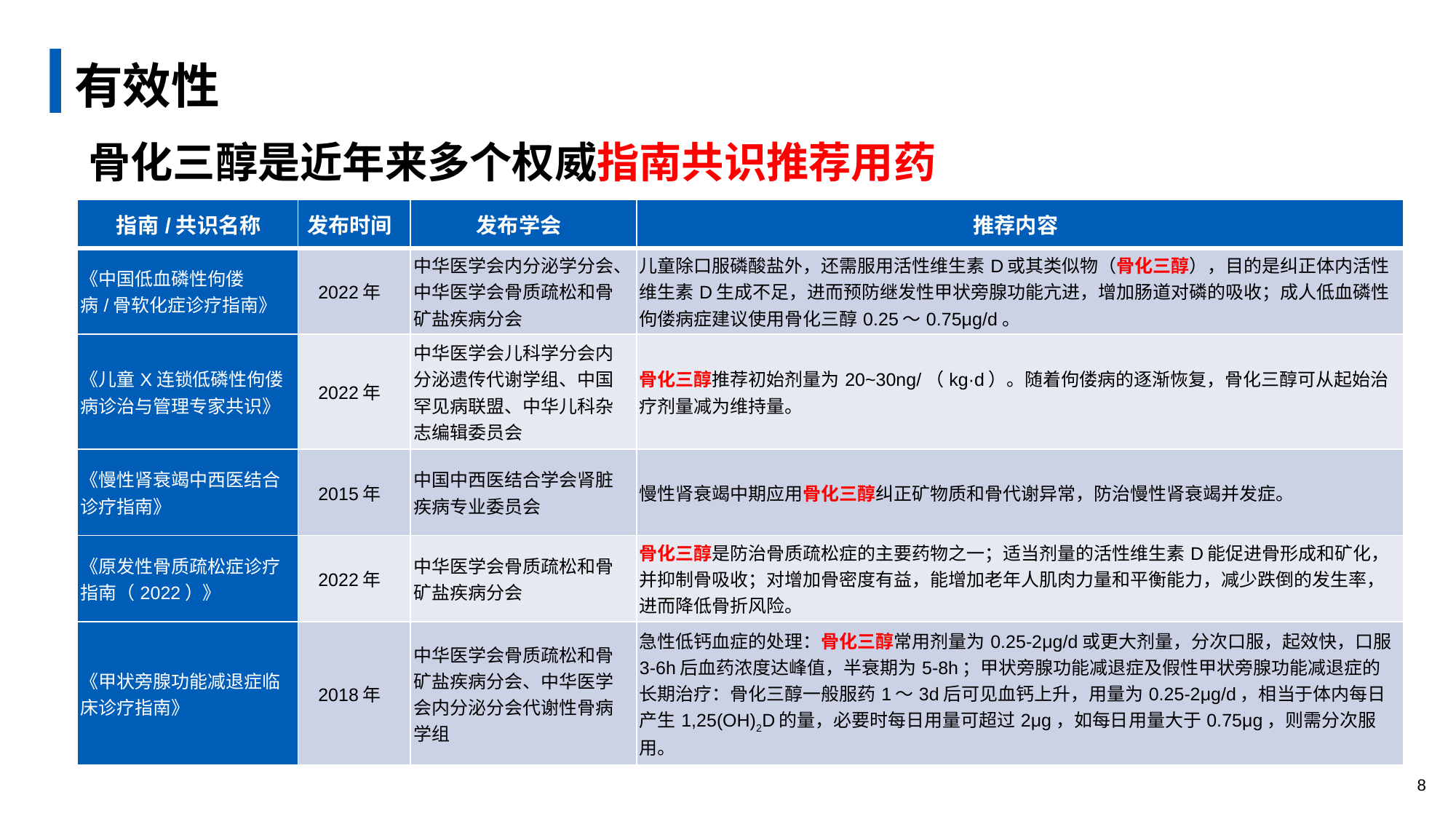

有效性
# 骨化三醇是近年来多个权威指南共识推荐用药
| 指南/共识名称 | 发布时间 | 发布学会 | 推荐内容 |
| --- | --- | --- | --- |
| 《中国低血磷性佝偻病/骨软化症诊疗指南》 | 2022年 | 中华医学会内分泌学分会、中华医学会骨质疏松和骨矿盐疾病分会 | 儿童除口服磷酸盐外，还需服用活性维生素D或其类似物（骨化三醇），目的是纠正体内活性维生素D生成不足，进而预防继发性甲状旁腺功能亢进，增加肠道对磷的吸收；成人低血磷性佝偻病症建议使用骨化三醇0.25～0.75μg/d。 |
| 《儿童X连锁低磷性佝偻病诊治与管理专家共识》 | 2022年 | 中华医学会儿科学分会内分泌遗传代谢学组、中国罕见病联盟、中华儿科杂志编辑委员会 | 骨化三醇推荐初始剂量为20~30ng/（kg·d）。随着佝偻病的逐渐恢复，骨化三醇可从起始治疗剂量减为维持量。 |
| 《慢性肾衰竭中西医结合诊疗指南》 | 2015年 | 中国中西医结合学会肾脏疾病专业委员会 | 慢性肾衰竭中期应用骨化三醇纠正矿物质和骨代谢异常，防治慢性肾衰竭并发症。 |
| 《原发性骨质疏松症诊疗指南（2022）》 | 2022年 | 中华医学会骨质疏松和骨矿盐疾病分会 | 骨化三醇是防治骨质疏松症的主要药物之一；适当剂量的活性维生素D能促进骨形成和矿化，并抑制骨吸收；对增加骨密度有益，能增加老年人肌肉力量和平衡能力，减少跌倒的发生率，进而降低骨折风险。 |
| 《甲状旁腺功能减退症临床诊疗指南》 | 2018年 | 中华医学会骨质疏松和骨矿盐疾病分会、中华医学会内分泌分会代谢性骨病学组 | 急性低钙血症的处理：骨化三醇常用剂量为0.25-2μg/d或更大剂量，分次口服，起效快，口服3-6h后血药浓度达峰值，半衰期为5-8h；甲状旁腺功能减退症及假性甲状旁腺功能减退症的长期治疗：骨化三醇一般服药1～3d后可见血钙上升，用量为0.25-2μg/d，相当于体内每日产生1,25(OH)2D的量，必要时每日用量可超过2μg，如每日用量大于0.75μg，则需分次服用。 |